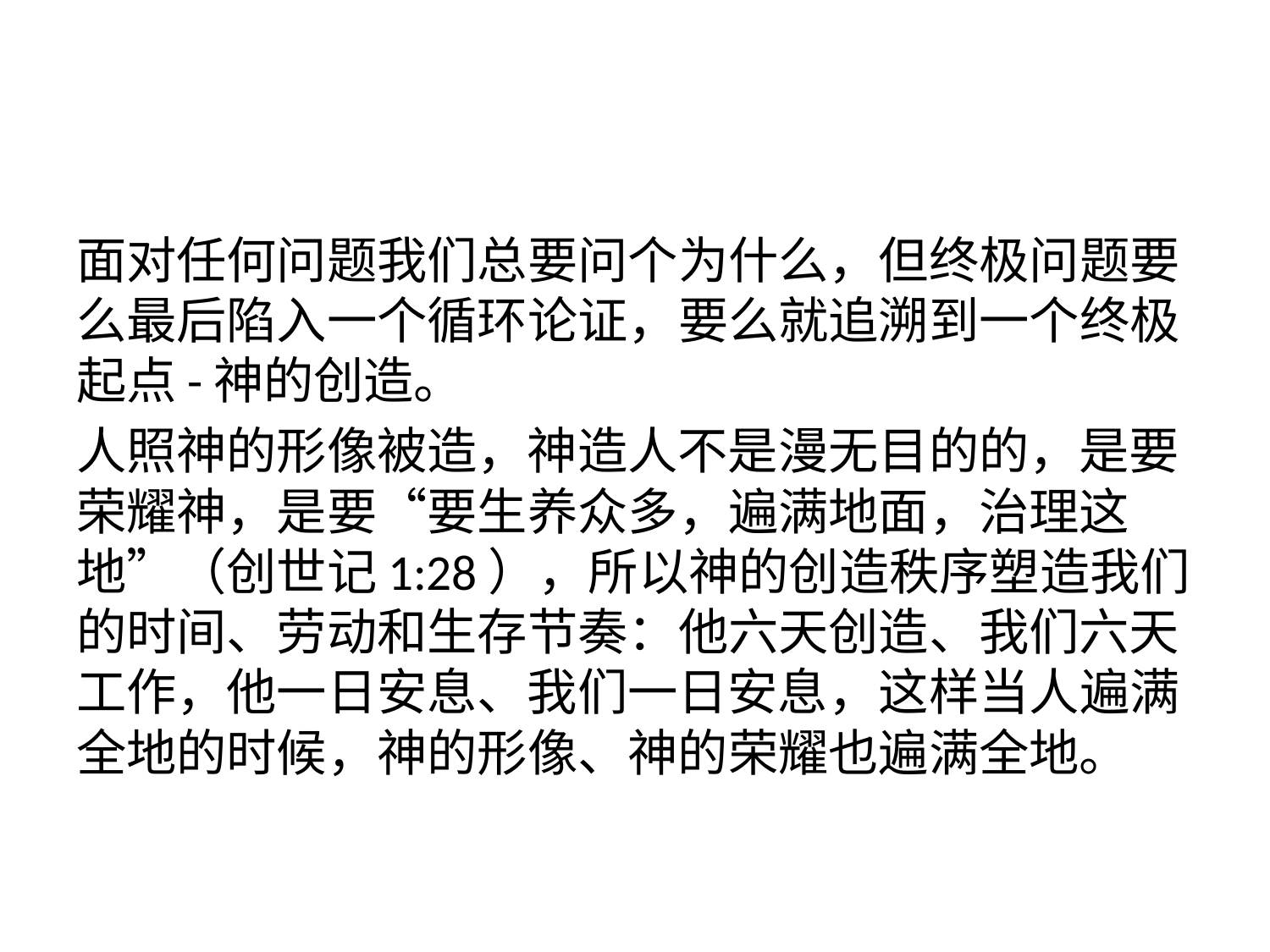

#
面对任何问题我们总要问个为什么，但终极问题要么最后陷入一个循环论证，要么就追溯到一个终极起点-神的创造。
人照神的形像被造，神造人不是漫无目的的，是要荣耀神，是要“要生养众多，遍满地面，治理这地”（创世记1:28），所以神的创造秩序塑造我们的时间、劳动和生存节奏：他六天创造、我们六天工作，他一日安息、我们一日安息，这样当人遍满全地的时候，神的形像、神的荣耀也遍满全地。